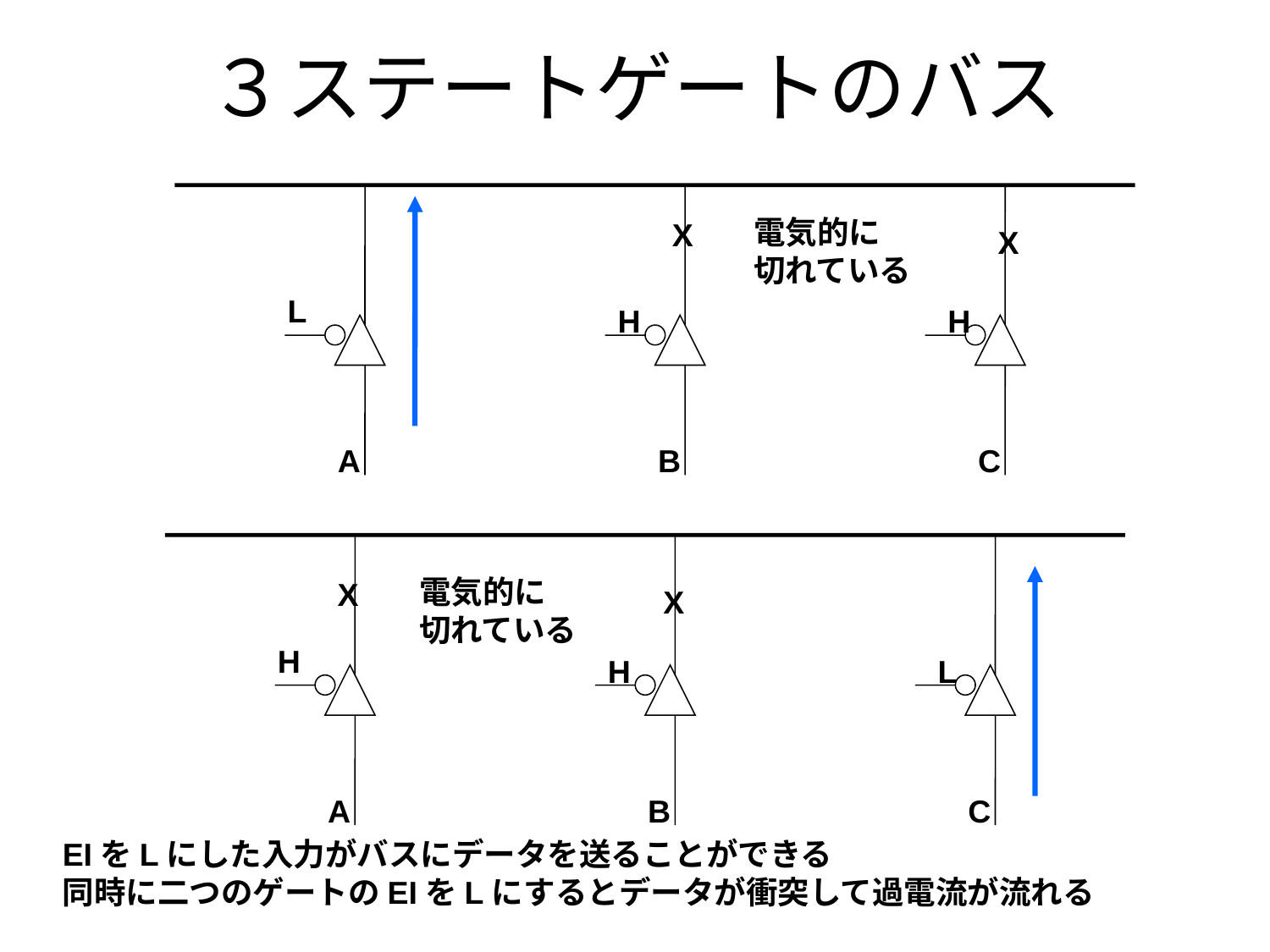

# ３ステートゲートのバス

電気的に
切れている
X
X
L
H
H

A
B
C

電気的に
切れている

X
X
H
H
L

A
B
C
EIをLにした入力がバスにデータを送ることができる
同時に二つのゲートのEIをLにするとデータが衝突して過電流が流れる